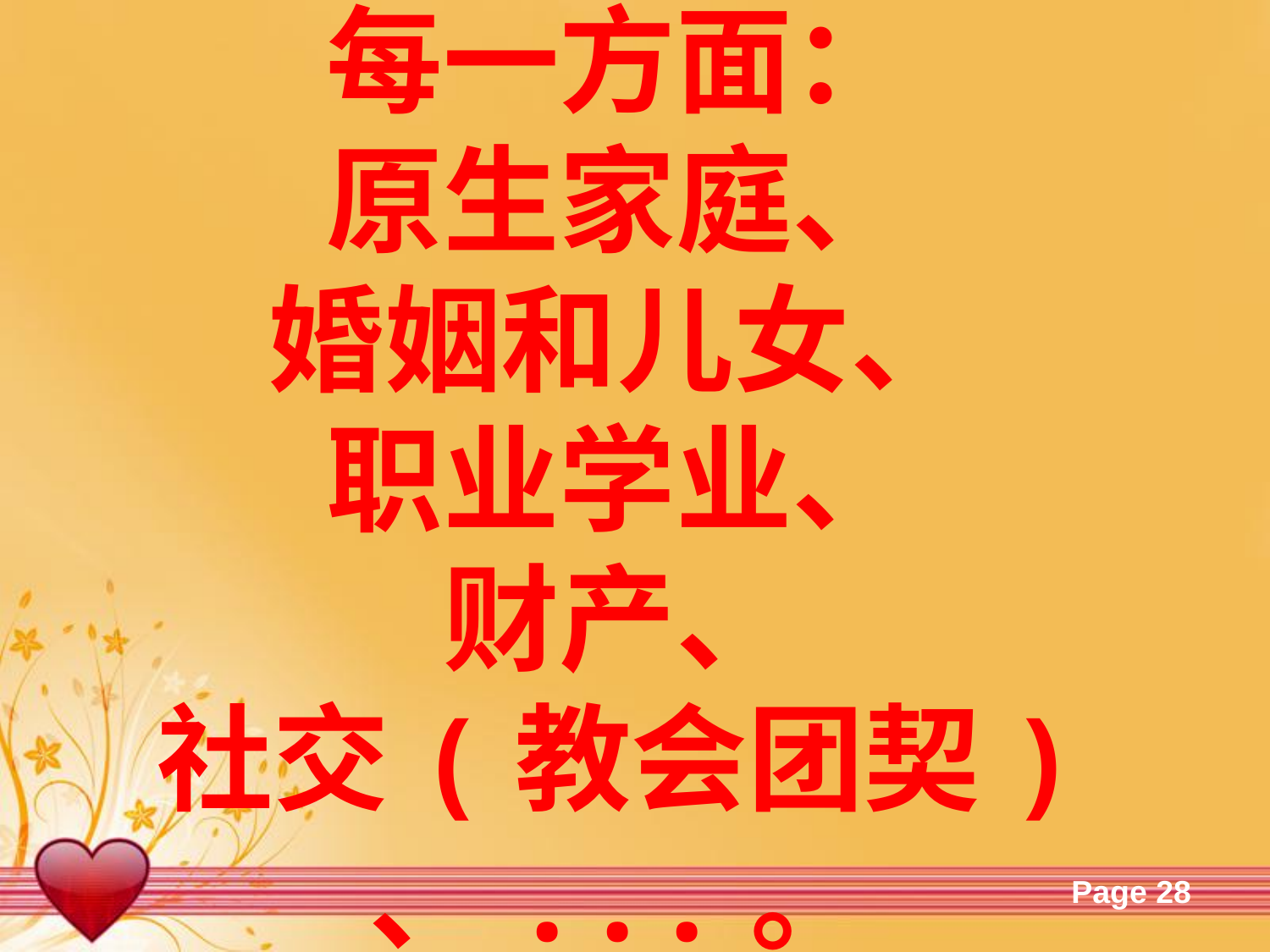

每一方面：
原生家庭、
婚姻和儿女、
职业学业、
财产、
社交(教会团契)
、...。